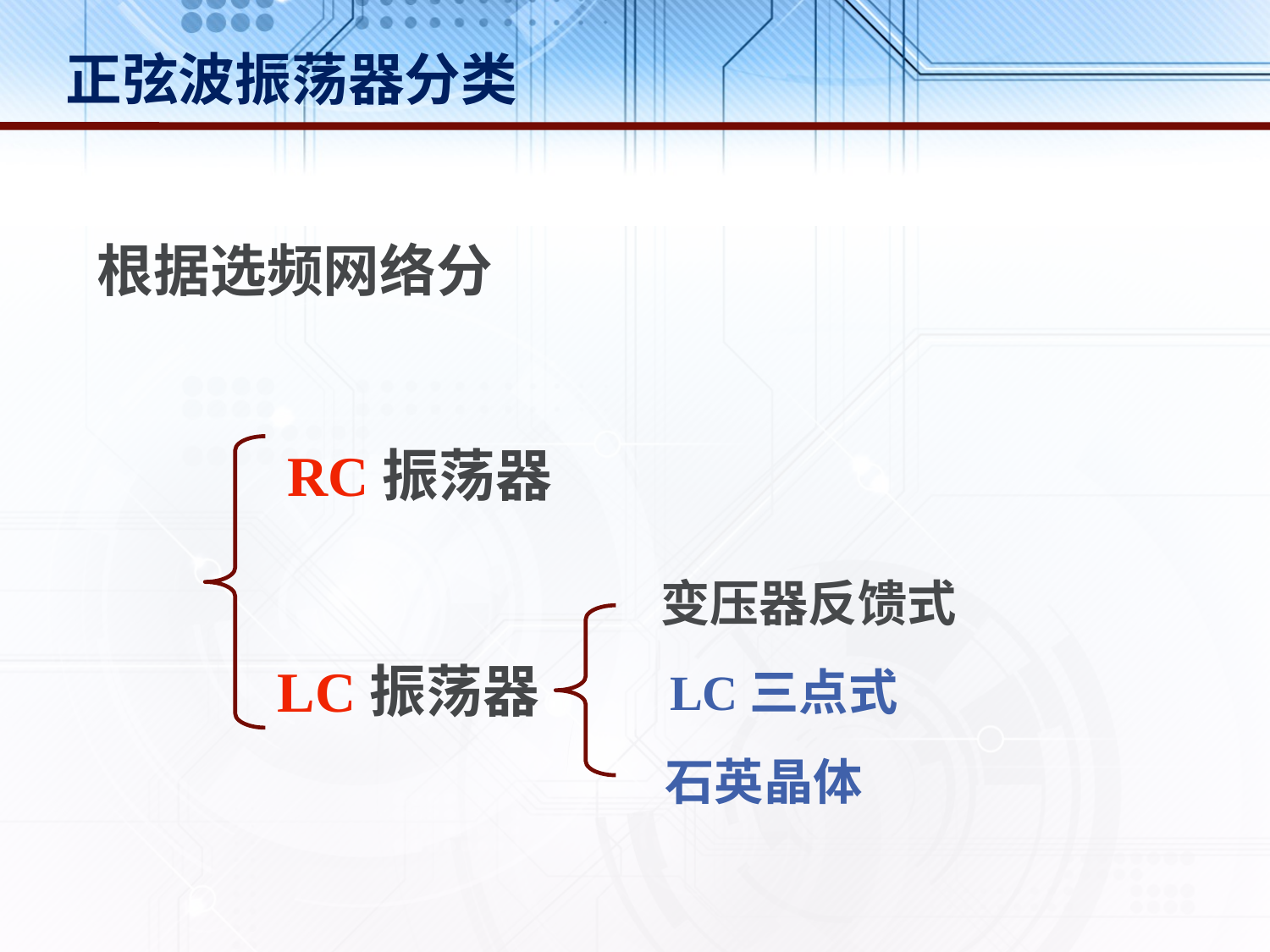

# 正弦波振荡器分类

根据选频网络分
RC振荡器
LC振荡器

变压器反馈式

LC三点式
石英晶体